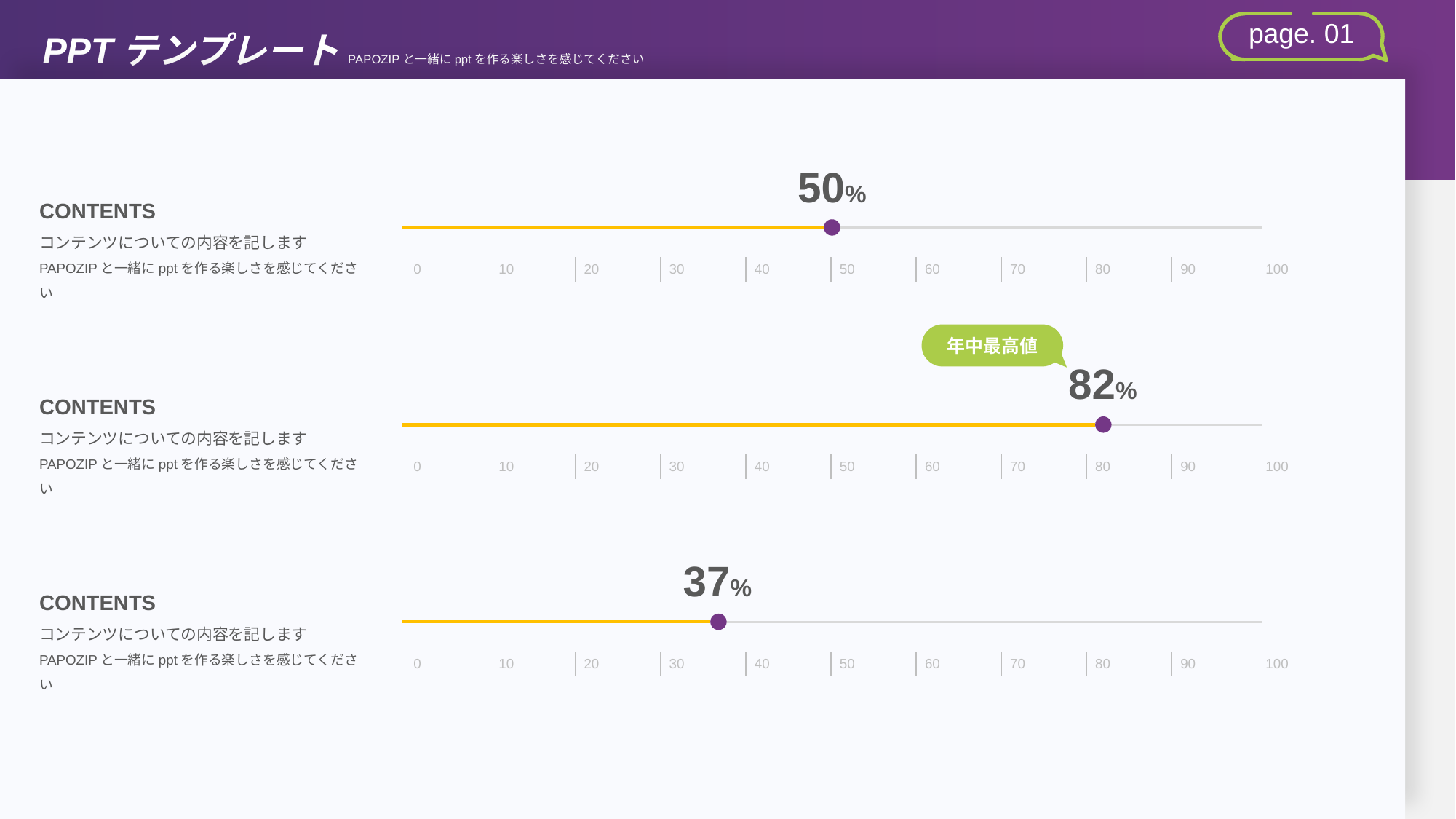

PPTテンプレートPAPOZIPと一緒にpptを作る楽しさを感じてください
page. 01

50%
CONTENTS
コンテンツについての内容を記します
PAPOZIPと一緒にpptを作る楽しさを感じてください

| 0 | 10 | 20 | 30 | 40 | 50 | 60 | 70 | 80 | 90 | 100 |
| --- | --- | --- | --- | --- | --- | --- | --- | --- | --- | --- |
年中最高値

82%
CONTENTS
コンテンツについての内容を記します
PAPOZIPと一緒にpptを作る楽しさを感じてください

| 0 | 10 | 20 | 30 | 40 | 50 | 60 | 70 | 80 | 90 | 100 |
| --- | --- | --- | --- | --- | --- | --- | --- | --- | --- | --- |
37%
CONTENTS
コンテンツについての内容を記します
PAPOZIPと一緒にpptを作る楽しさを感じてください

| 0 | 10 | 20 | 30 | 40 | 50 | 60 | 70 | 80 | 90 | 100 |
| --- | --- | --- | --- | --- | --- | --- | --- | --- | --- | --- |